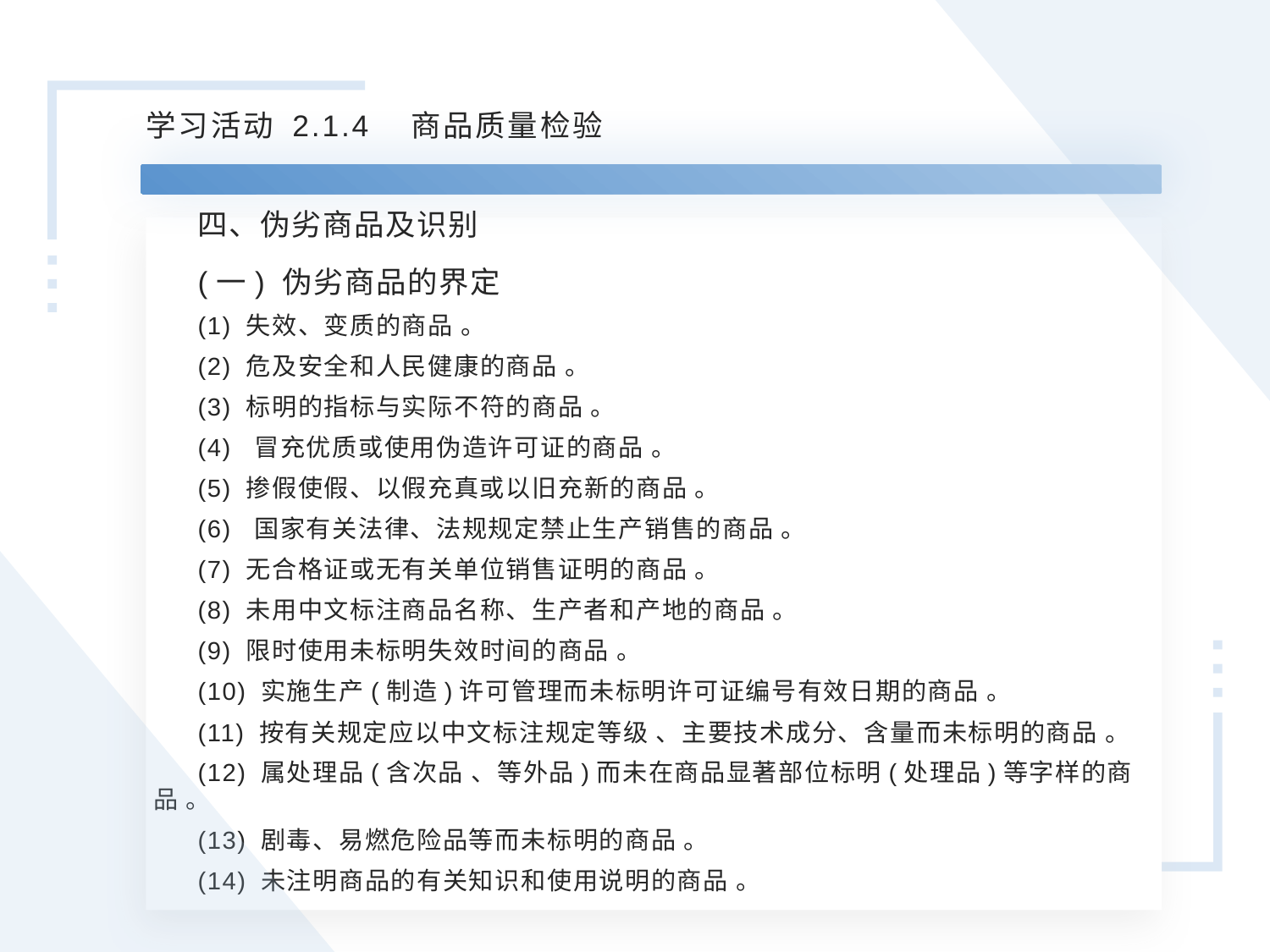

学习活动 2.1.4   商品质量检验

四、伪劣商品及识别
(一) 伪劣商品的界定
(1) 失效、变质的商品 。
(2) 危及安全和人民健康的商品 。
(3) 标明的指标与实际不符的商品 。
(4)  冒充优质或使用伪造许可证的商品 。
(5) 掺假使假、以假充真或以旧充新的商品 。
(6)  国家有关法律、法规规定禁止生产销售的商品 。
(7) 无合格证或无有关单位销售证明的商品 。
(8) 未用中文标注商品名称、生产者和产地的商品 。
(9) 限时使用未标明失效时间的商品 。
(10) 实施生产(制造)许可管理而未标明许可证编号有效日期的商品 。
(11) 按有关规定应以中文标注规定等级 、主要技术成分、含量而未标明的商品 。
(12) 属处理品(含次品 、等外品)而未在商品显著部位标明(处理品)等字样的商品 。
(13) 剧毒、易燃危险品等而未标明的商品 。
(14) 未注明商品的有关知识和使用说明的商品 。